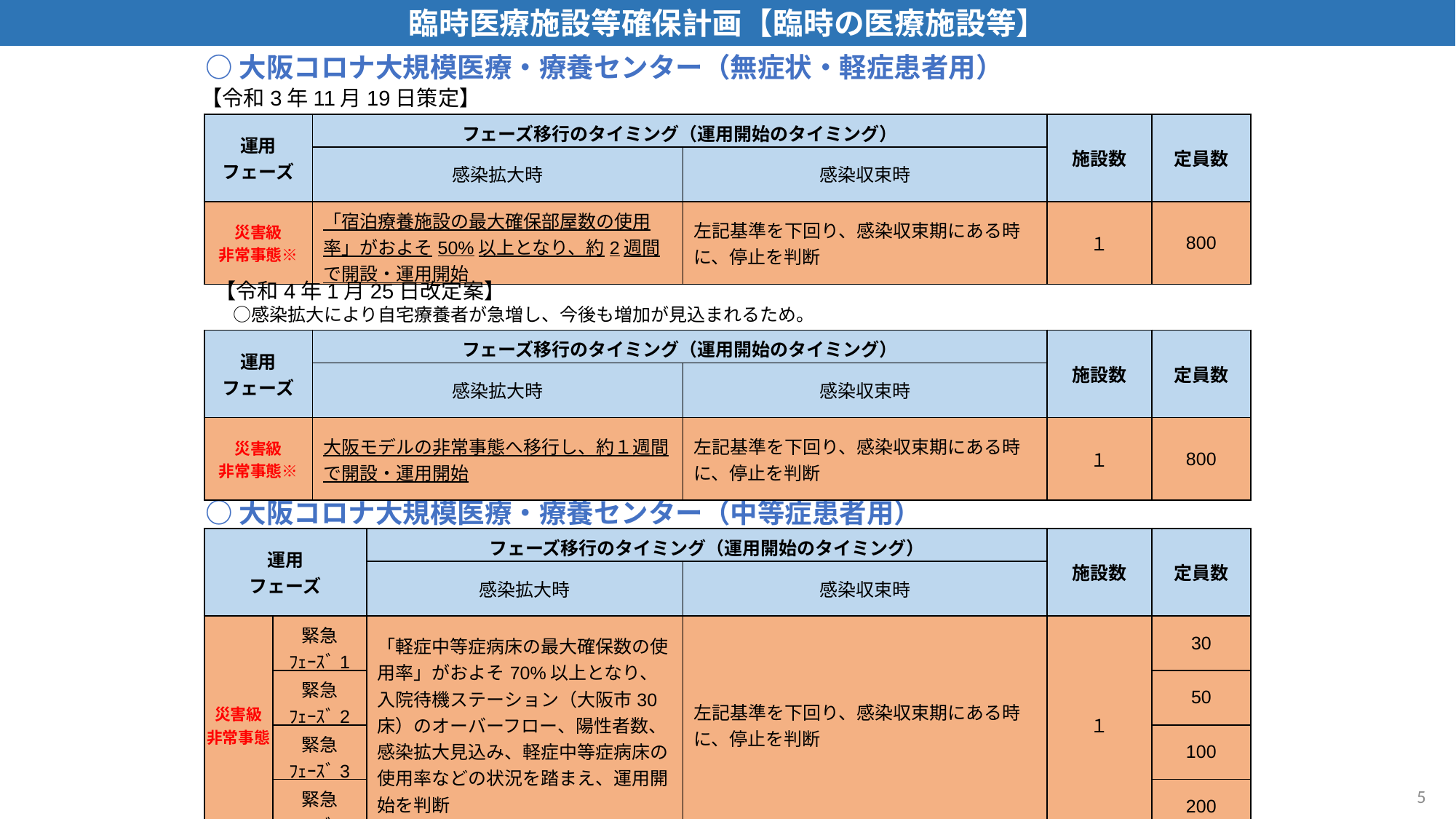

臨時医療施設等確保計画【臨時の医療施設等】
○大阪コロナ大規模医療・療養センター（無症状・軽症患者用）
【令和3年11月19日策定】
| 運用 フェーズ | フェーズ移行のタイミング（運用開始のタイミング） |  | 施設数 | 定員数 |
| --- | --- | --- | --- | --- |
|  | 感染拡大時 | 感染収束時 |  |  |
| 災害級 非常事態※ | 「宿泊療養施設の最大確保部屋数の使用率」がおよそ50%以上となり、約2週間で開設・運用開始 | 左記基準を下回り、感染収束期にある時に、停止を判断 | １ | 800 |
【令和4年1月25日改定案】
　○感染拡大により自宅療養者が急増し、今後も増加が見込まれるため。
| 運用 フェーズ | フェーズ移行のタイミング（運用開始のタイミング） |  | 施設数 | 定員数 |
| --- | --- | --- | --- | --- |
|  | 感染拡大時 | 感染収束時 |  |  |
| 災害級 非常事態※ | 大阪モデルの非常事態へ移行し、約１週間で開設・運用開始 | 左記基準を下回り、感染収束期にある時に、停止を判断 | １ | 800 |
※国が定義する「緊急フェーズ」に相当。
○大阪コロナ大規模医療・療養センター（中等症患者用）
| 運用 フェーズ |  | フェーズ移行のタイミング（運用開始のタイミング） |  | 施設数 | 定員数 |
| --- | --- | --- | --- | --- | --- |
|  |  | 感染拡大時 | 感染収束時 |  |  |
| 災害級 非常事態 | 緊急 ﾌｪｰｽﾞ1 | 「軽症中等症病床の最大確保数の使用率」がおよそ70%以上となり、入院待機ステーション（大阪市30床）のオーバーフロー、陽性者数、感染拡大見込み、軽症中等症病床の使用率などの状況を踏まえ、運用開始を判断 | 左記基準を下回り、感染収束期にある時に、停止を判断 | １ | 30 |
|  | 緊急 ﾌｪｰｽﾞ2 |  |  |  | 50 |
|  | 緊急 ﾌｪｰｽﾞ3 |  |  |  | 100 |
|  | 緊急 ﾌｪｰｽﾞ4 |  |  |  | 200 |
5